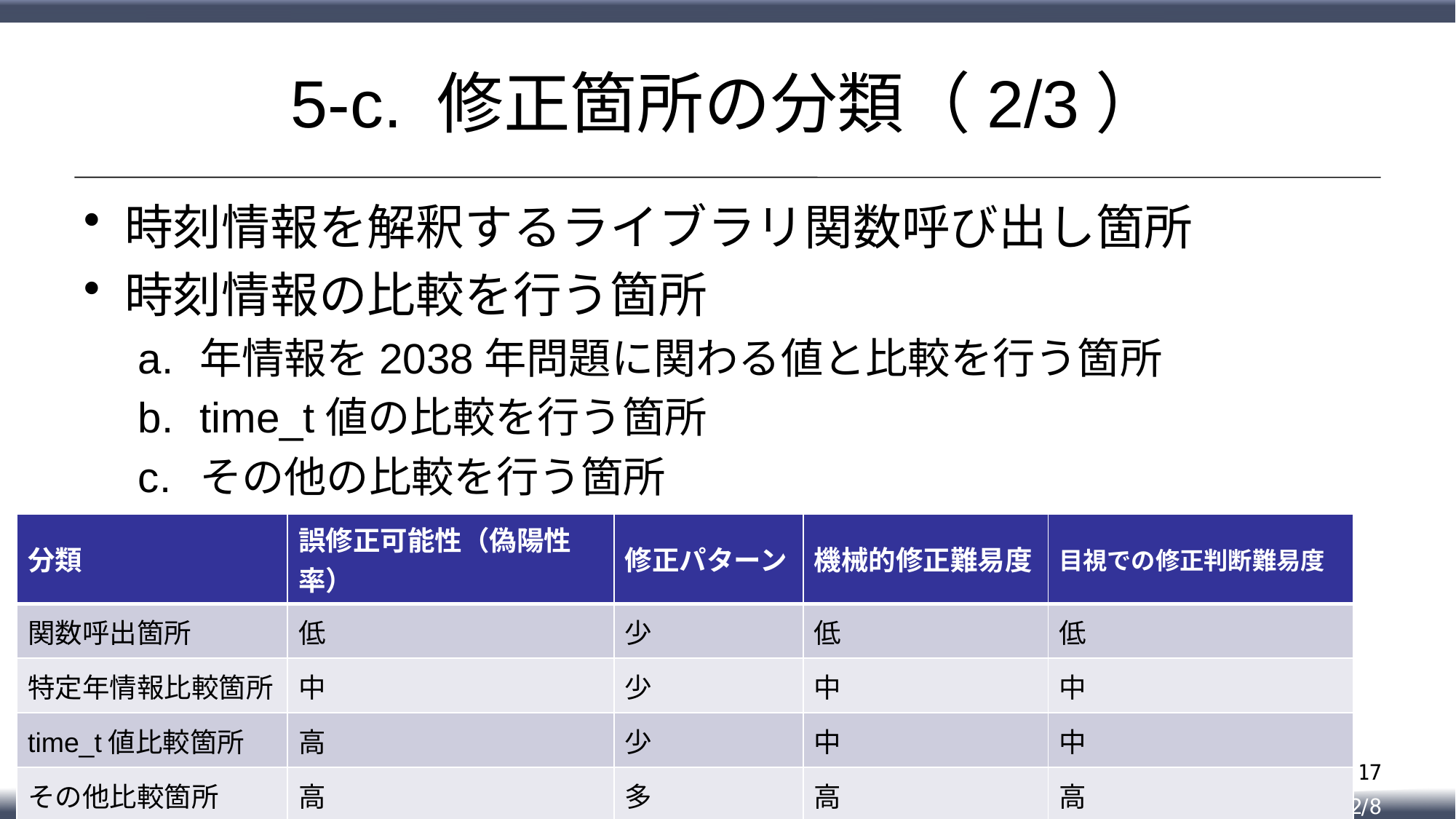

# 5-c. 修正箇所の分類（2/3）
時刻情報を解釈するライブラリ関数呼び出し箇所
時刻情報の比較を行う箇所
年情報を2038年問題に関わる値と比較を行う箇所
time_t値の比較を行う箇所
その他の比較を行う箇所

| 分類 | 誤修正可能性（偽陽性率） | 修正パターン | 機械的修正難易度 | 目視での修正判断難易度 |
| --- | --- | --- | --- | --- |
| 関数呼出箇所 | 低 | 少 | 低 | 低 |
| 特定年情報比較箇所 | 中 | 少 | 中 | 中 |
| time\_t値比較箇所 | 高 | 少 | 中 | 中 |
| その他比較箇所 | 高 | 多 | 高 | 高 |
17
2023/2/8